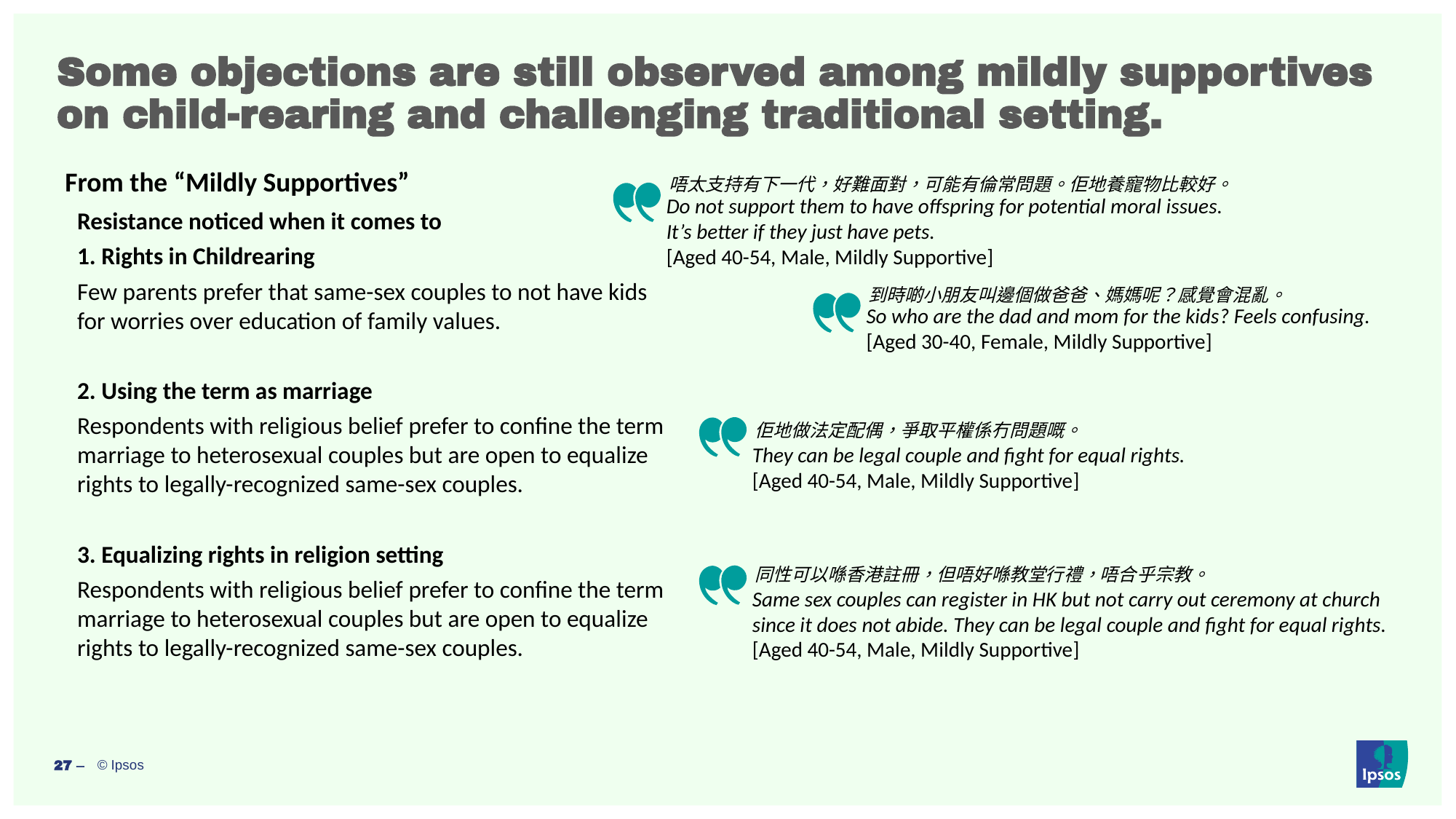

# Some objections are still observed among mildly supportives on child-rearing and challenging traditional setting.
From the “Mildly Supportives”
唔太支持有下一代，好難面對，可能有倫常問題。佢地養寵物比較好。

Do not support them to have offspring for potential moral issues. It’s better if they just have pets.
[Aged 40-54, Male, Mildly Supportive]
Resistance noticed when it comes to
1. Rights in Childrearing
Few parents prefer that same-sex couples to not have kids for worries over education of family values.

2. Using the term as marriage
Respondents with religious belief prefer to confine the term marriage to heterosexual couples but are open to equalize rights to legally-recognized same-sex couples.

3. Equalizing rights in religion setting
Respondents with religious belief prefer to confine the term marriage to heterosexual couples but are open to equalize rights to legally-recognized same-sex couples.

到時啲小朋友叫邊個做爸爸、媽媽呢？感覺會混亂。

So who are the dad and mom for the kids? Feels confusing.
[Aged 30-40, Female, Mildly Supportive]
佢地做法定配偶，爭取平權係冇問題嘅。

They can be legal couple and fight for equal rights.
[Aged 40-54, Male, Mildly Supportive]
同性可以喺香港註冊，但唔好喺教堂行禮，唔合乎宗教。

Same sex couples can register in HK but not carry out ceremony at church since it does not abide. They can be legal couple and fight for equal rights.
[Aged 40-54, Male, Mildly Supportive]
27 ‒